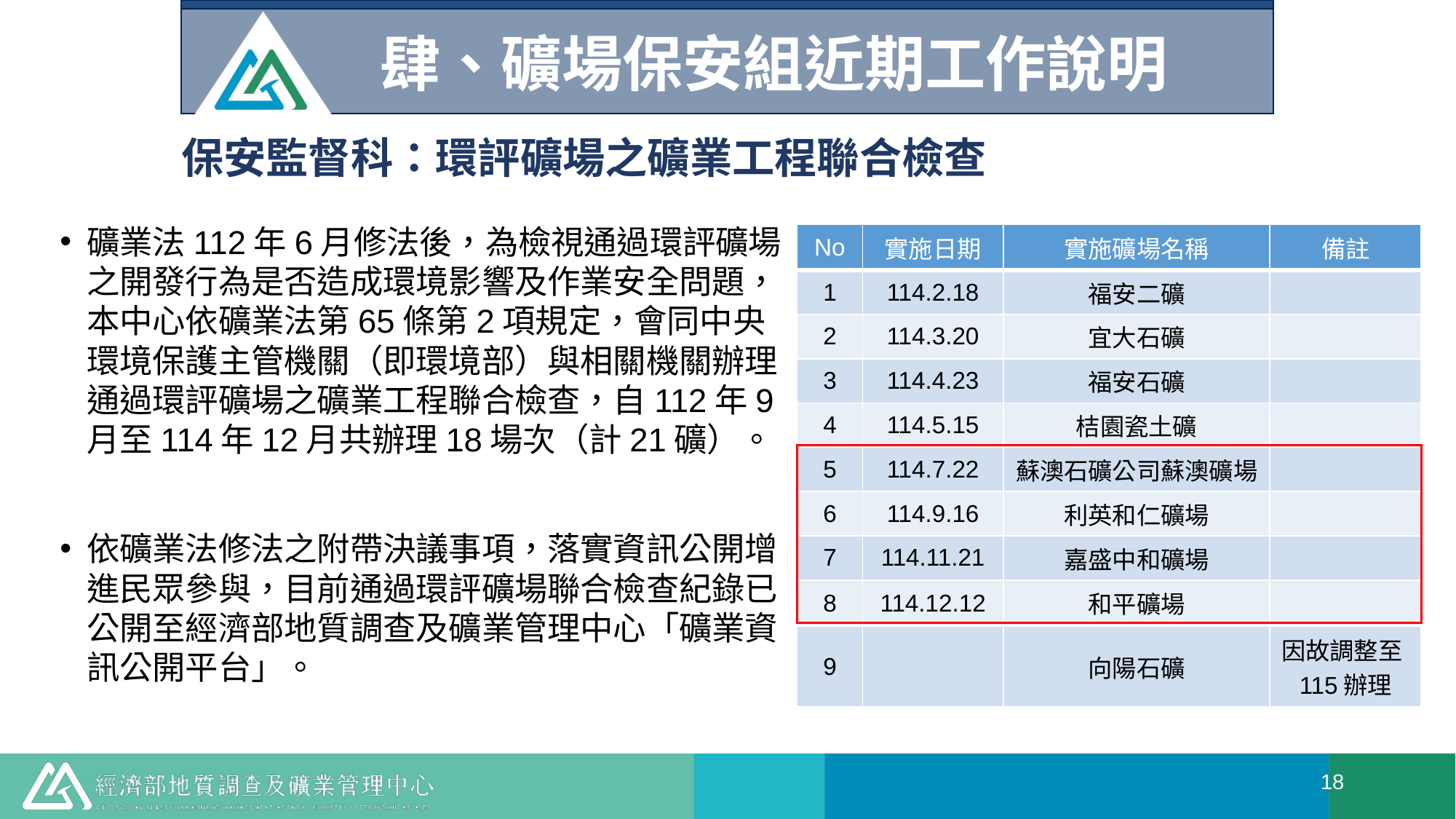

肆、礦場保安組近期工作說明
保安監督科：環評礦場之礦業工程聯合檢查
礦業法112年6月修法後，為檢視通過環評礦場之開發行為是否造成環境影響及作業安全問題，本中心依礦業法第65條第2項規定，會同中央環境保護主管機關（即環境部）與相關機關辦理通過環評礦場之礦業工程聯合檢查，自112年9月至114年12月共辦理18場次（計21礦）。

依礦業法修法之附帶決議事項，落實資訊公開增進民眾參與，目前通過環評礦場聯合檢查紀錄已公開至經濟部地質調查及礦業管理中心「礦業資訊公開平台」。
| No | 實施日期 | 實施礦場名稱 | 備註 |
| --- | --- | --- | --- |
| 1 | 114.2.18 | 福安二礦 |  |
| 2 | 114.3.20 | 宜大石礦 |  |
| 3 | 114.4.23 | 福安石礦 |  |
| 4 | 114.5.15 | 桔園瓷土礦 |  |
| 5 | 114.7.22 | 蘇澳石礦公司蘇澳礦場 |  |
| 6 | 114.9.16 | 利英和仁礦場 |  |
| 7 | 114.11.21 | 嘉盛中和礦場 |  |
| 8 | 114.12.12 | 和平礦場 |  |
| 9 |  | 向陽石礦 | 因故調整至115辦理 |

18